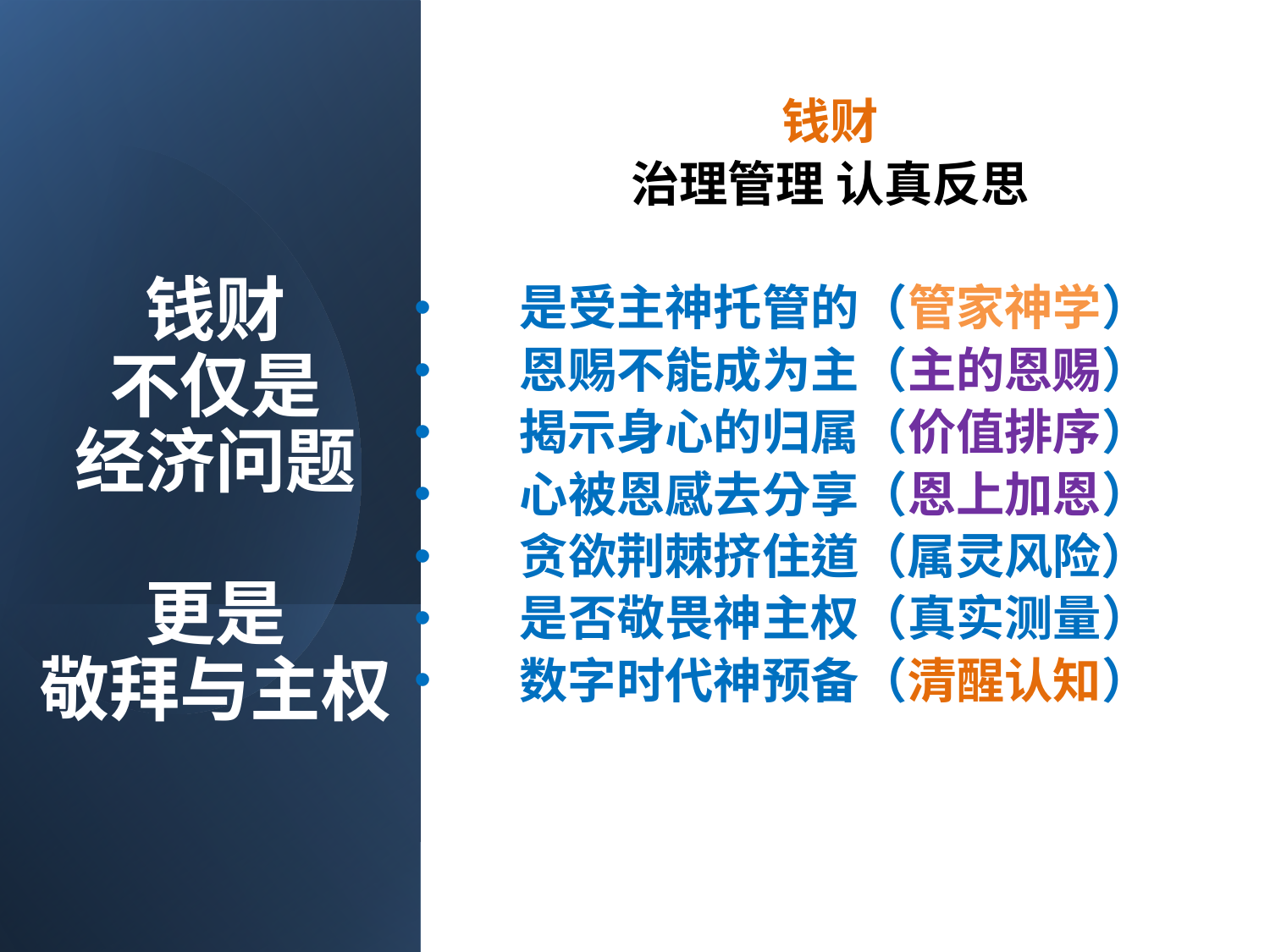

钱财
治理管理 认真反思

是受主神托管的（管家神学）
恩赐不能成为主（主的恩赐）
揭示身心的归属（价值排序）
心被恩感去分享（恩上加恩）
贪欲荆棘挤住道（属灵风险）
是否敬畏神主权（真实测量）
数字时代神预备（清醒认知）

# 钱财 不仅是 经济问题 更是 敬拜与主权